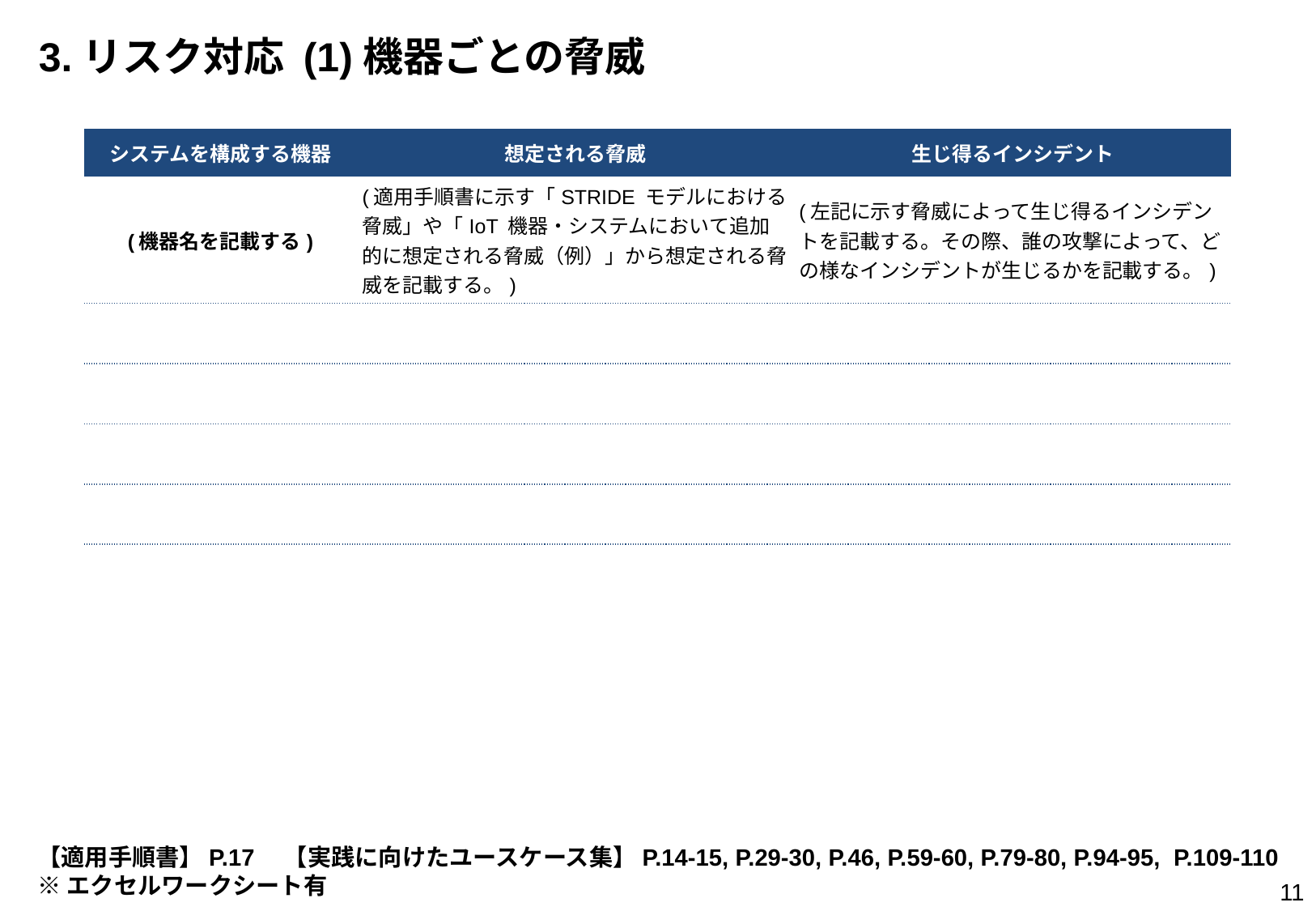

# 3.リスク対応 (1)機器ごとの脅威
| システムを構成する機器 | 想定される脅威 | 生じ得るインシデント |
| --- | --- | --- |
| (機器名を記載する) | (適用手順書に示す「STRIDE モデルにおける脅威」や「IoT 機器・システムにおいて追加的に想定される脅威（例）」から想定される脅威を記載する。) | (左記に示す脅威によって生じ得るインシデントを記載する。その際、誰の攻撃によって、どの様なインシデントが生じるかを記載する。) |
|  |  |  |
|  |  |  |
|  |  |  |
|  |  |  |
【適用手順書】P.17　【実践に向けたユースケース集】P.14-15, P.29-30, P.46, P.59-60, P.79-80, P.94-95,  P.109-110
※エクセルワークシート有

11